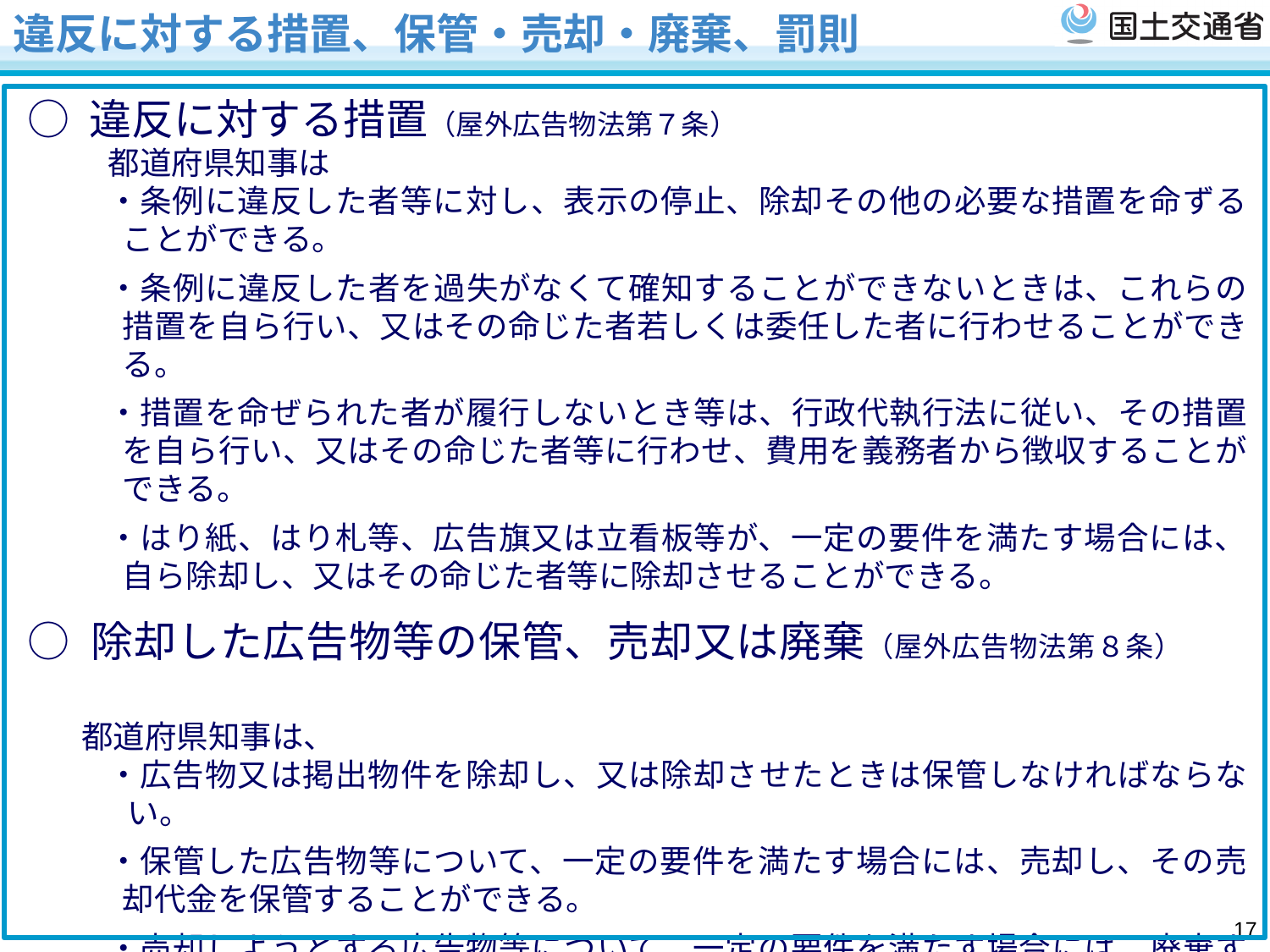

# 違反に対する措置、保管・売却・廃棄、罰則

○ 違反に対する措置（屋外広告物法第７条）
　 　都道府県知事は
・条例に違反した者等に対し、表示の停止、除却その他の必要な措置を命ずることができる。
・条例に違反した者を過失がなくて確知することができないときは、これらの措置を自ら行い、又はその命じた者若しくは委任した者に行わせることができる。
・措置を命ぜられた者が履行しないとき等は、行政代執行法に従い、その措置を自ら行い、又はその命じた者等に行わせ、費用を義務者から徴収することができる。
・はり紙、はり札等、広告旗又は立看板等が、一定の要件を満たす場合には、自ら除却し、又はその命じた者等に除却させることができる。
○ 除却した広告物等の保管、売却又は廃棄（屋外広告物法第８条）
     都道府県知事は、
・広告物又は掲出物件を除却し、又は除却させたときは保管しなければならない。
・保管した広告物等について、一定の要件を満たす場合には、売却し、その売却代金を保管することができる。
・売却しようとする広告物等について、一定の要件を満たす場合には、廃棄することができる。
○ 罰則（屋外広告物法第34条）
　　   ・屋外広告物規制に係る条例には、罰金又は過料のみを科する規定を設けることができる。

17